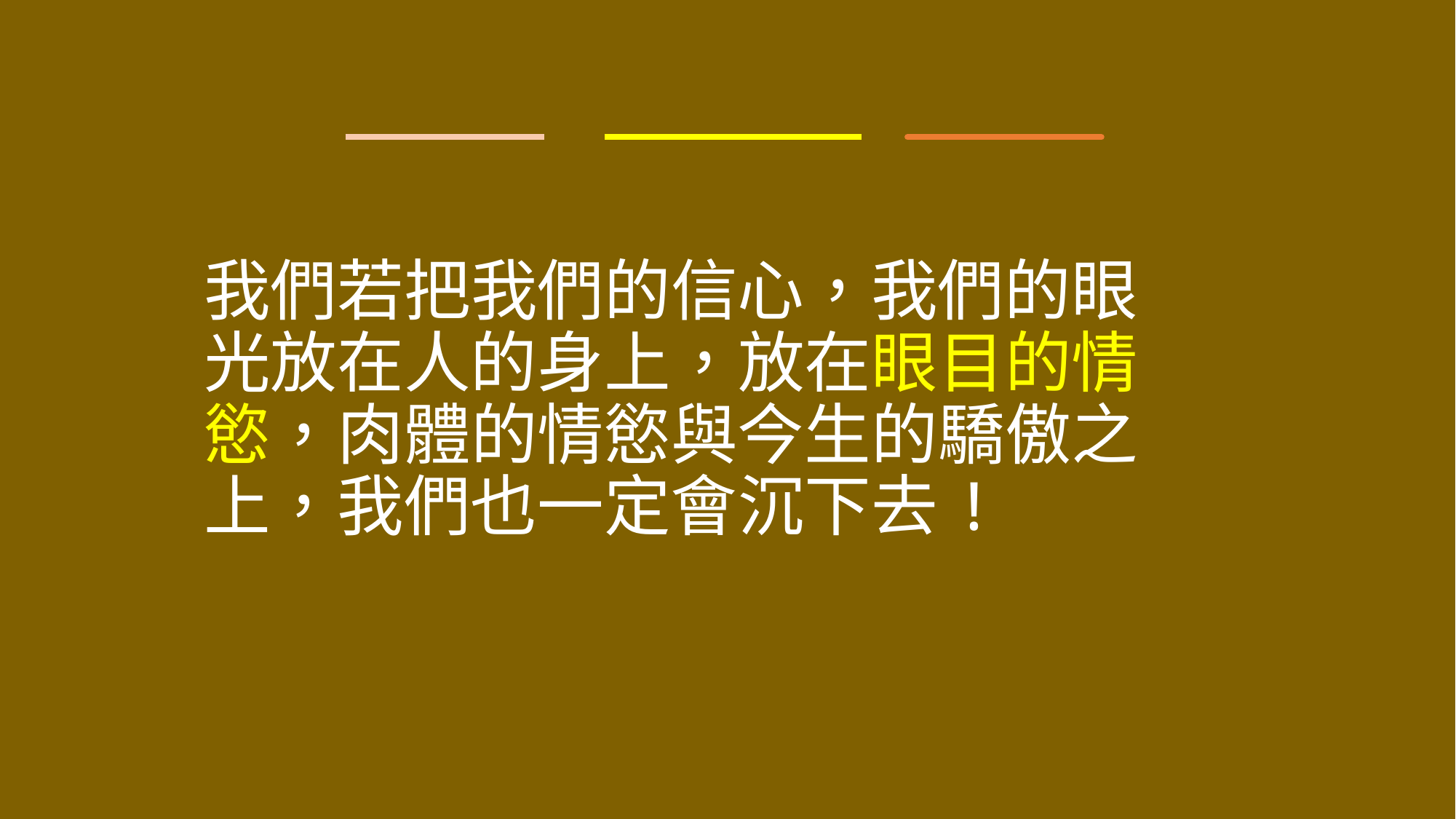

我們若把我們的信心，我們的眼光放在人的身上，放在眼目的情慾，肉體的情慾與今生的驕傲之上，我們也一定會沉下去!